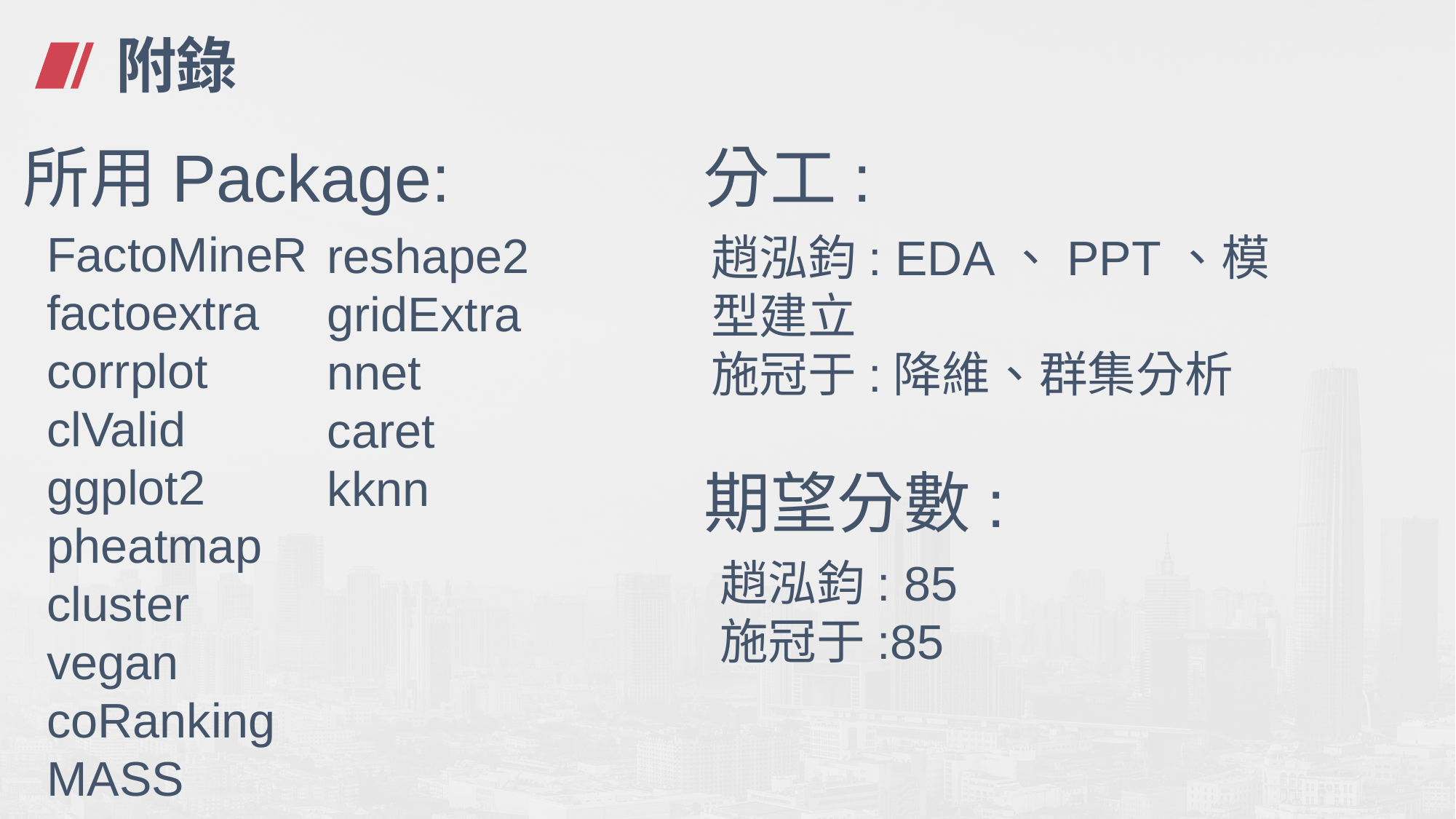

# 附錄
所用Package:
分工:
FactoMineR
factoextra
corrplot
clValid
ggplot2
pheatmap
cluster
vegan
coRanking
MASS

reshape2
gridExtra
nnet
caret
kknn

趙泓鈞: EDA、PPT、模型建立
施冠于:降維、群集分析
期望分數:
趙泓鈞: 85
施冠于:85